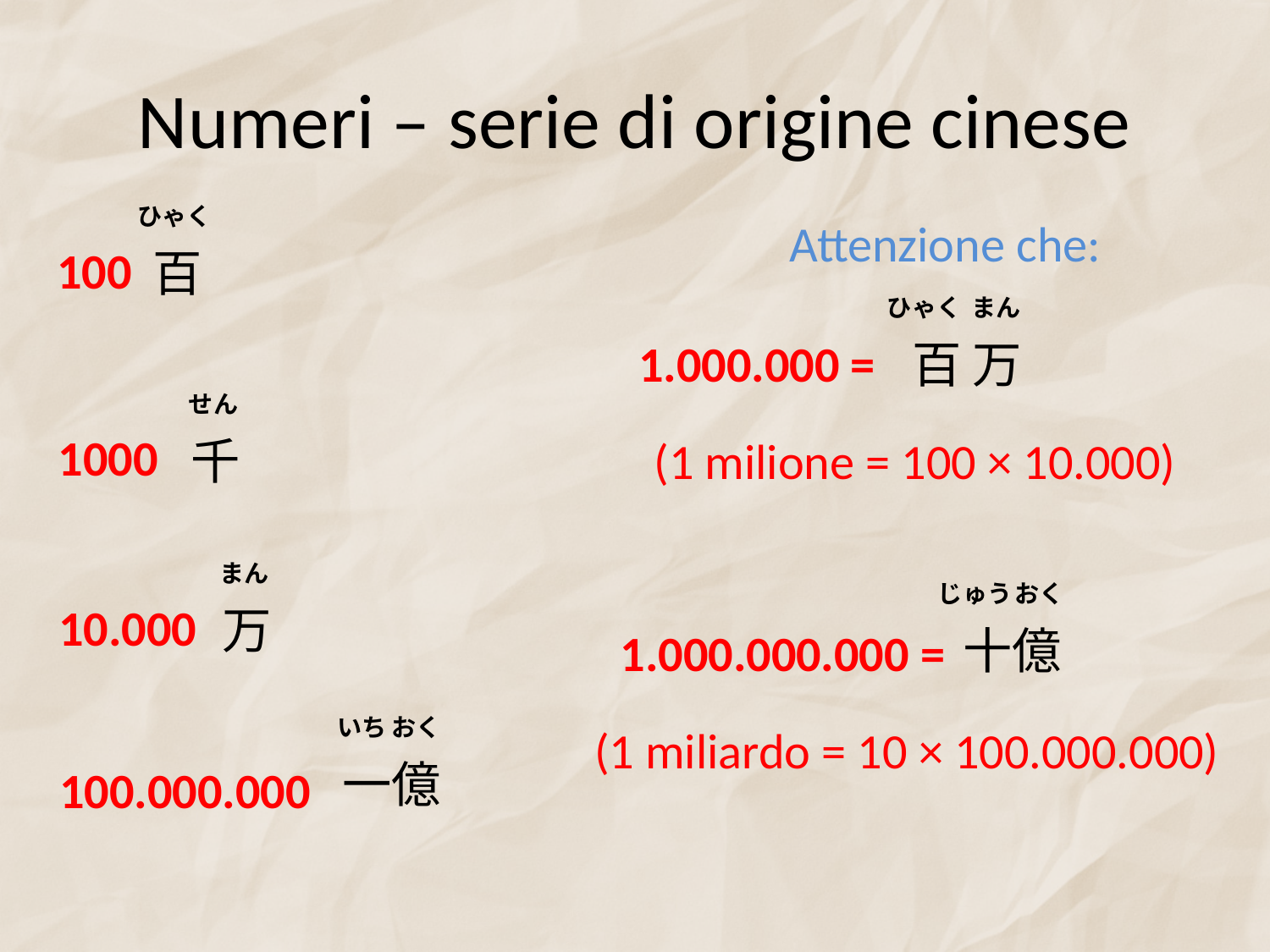

# Numeri – serie di origine cinese
ひゃく
Attenzione che:
100
百
ひゃく
まん
1.000.000 =
百
万
せん
1000
千
(1 milione = 100 × 10.000)
まん
じゅう
おく
10.000
万
十億
1.000.000.000 =
いち
おく
(1 miliardo = 10 × 100.000.000)
一億
100.000.000